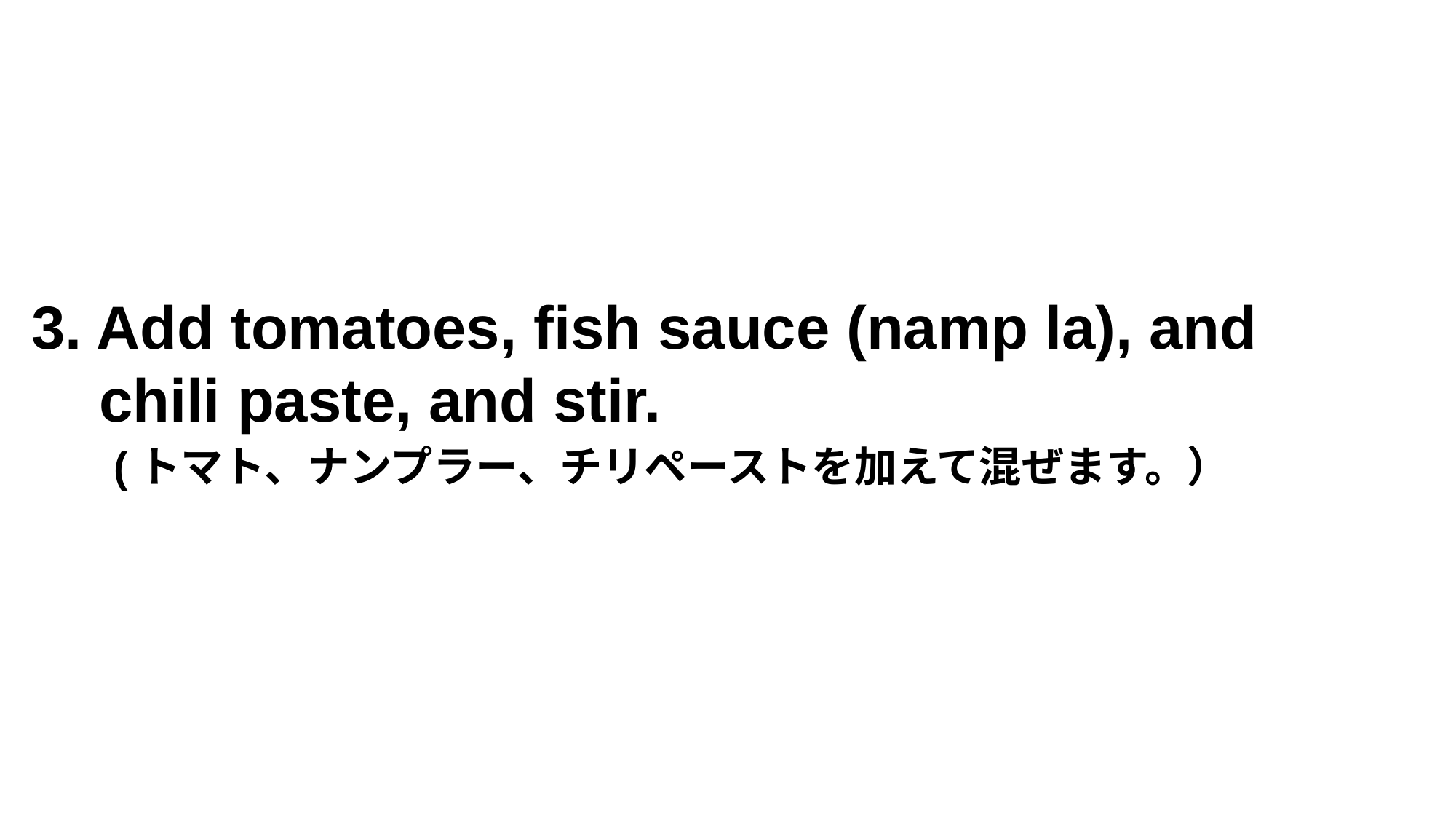

3. Add tomatoes, fish sauce (namp la), and
    chili paste, and stir.
　  (トマト、ナンプラー、チリペーストを加えて混ぜます。）